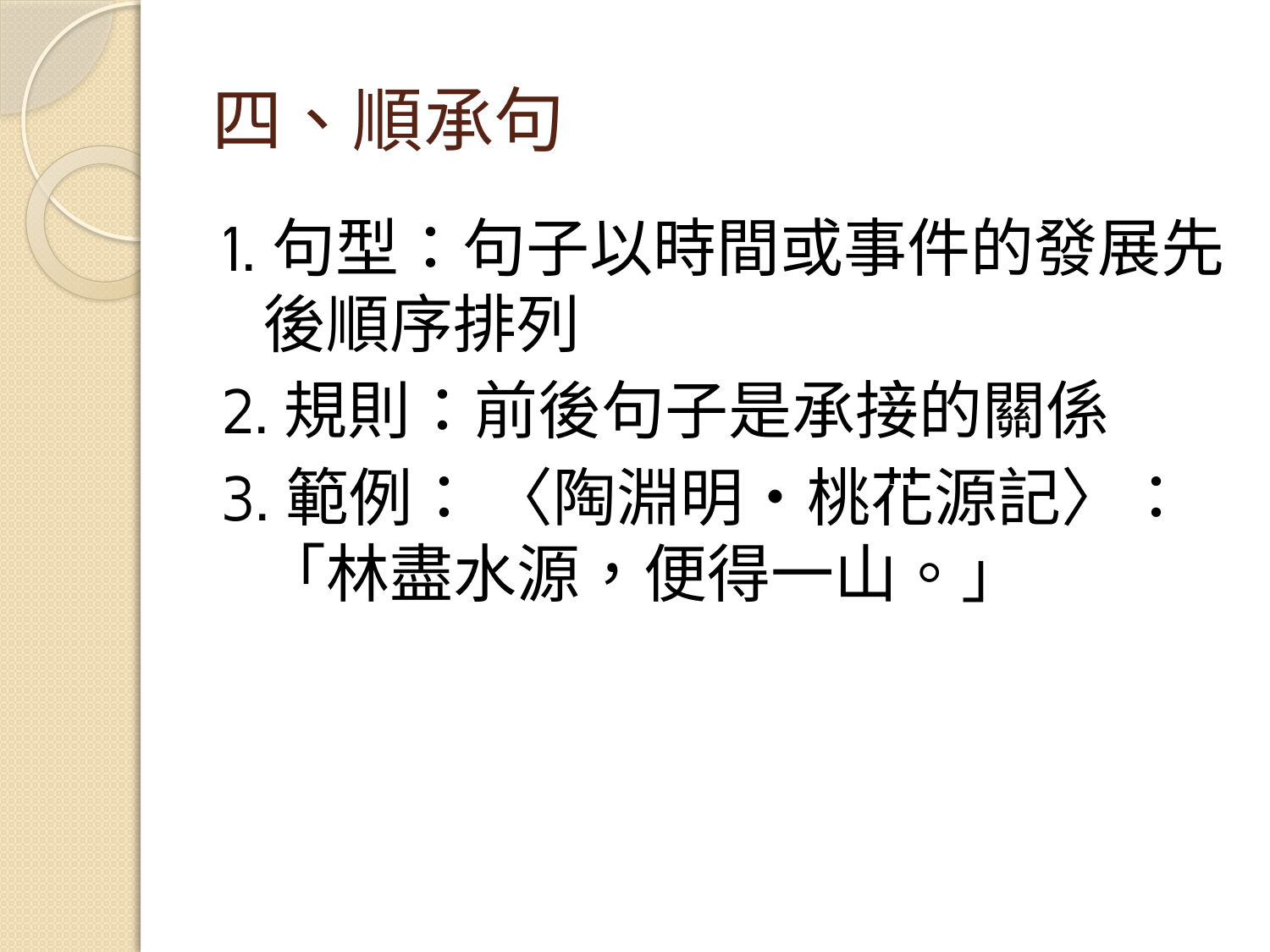

四、順承句
1.句型：句子以時間或事件的發展先後順序排列
2.規則：前後句子是承接的關係
3.範例： 〈陶淵明‧桃花源記〉：「林盡水源，便得一山。」